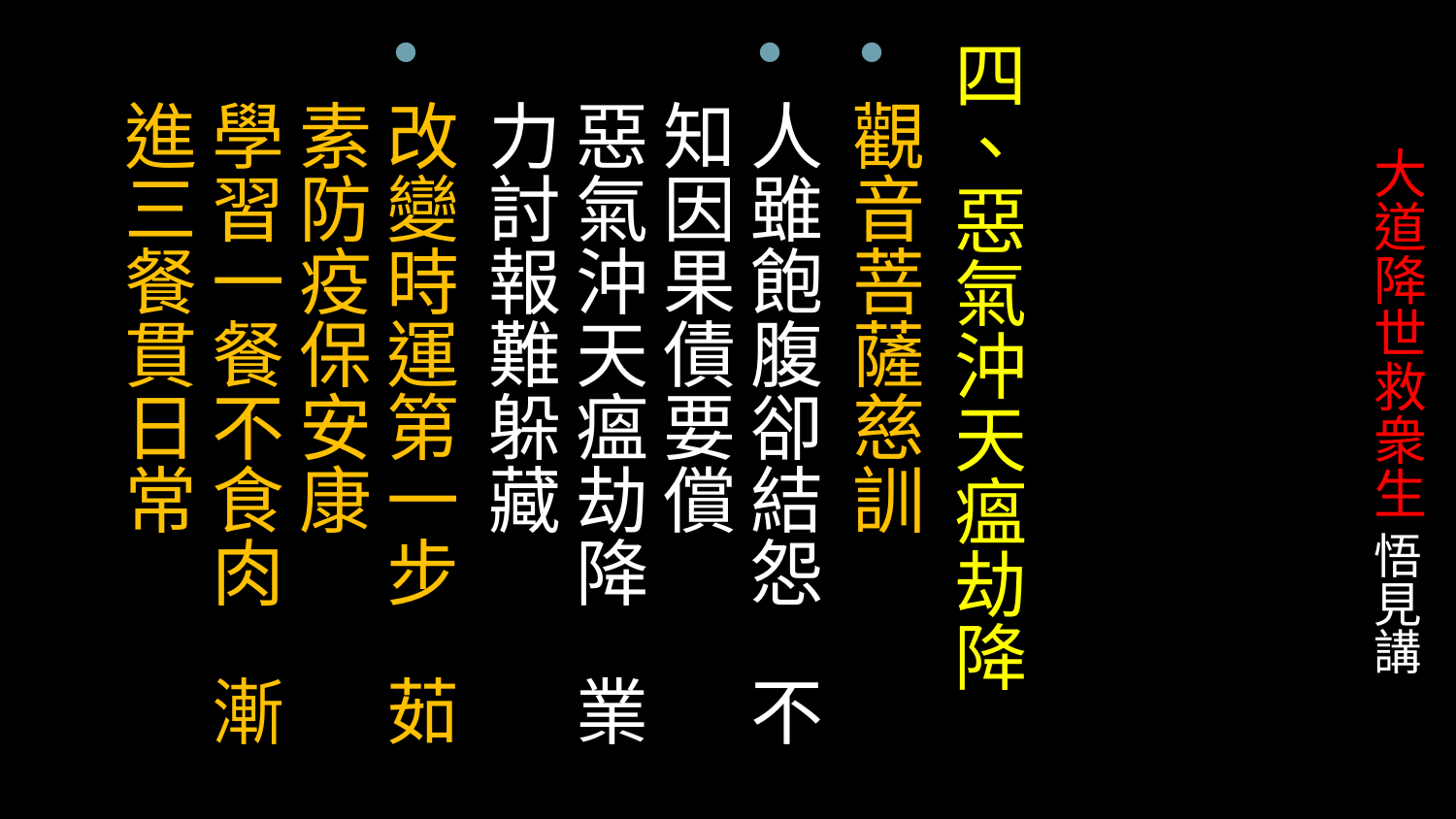

四、惡氣沖天瘟劫降
觀音菩薩慈訓
人雖飽腹卻結怨    不知因果債要償
惡氣沖天瘟劫降    業力討報難躲藏
改變時運第一步    茹素防疫保安康
學習一餐不食肉    漸進三餐貫日常

# 大道降世救衆生 悟見講